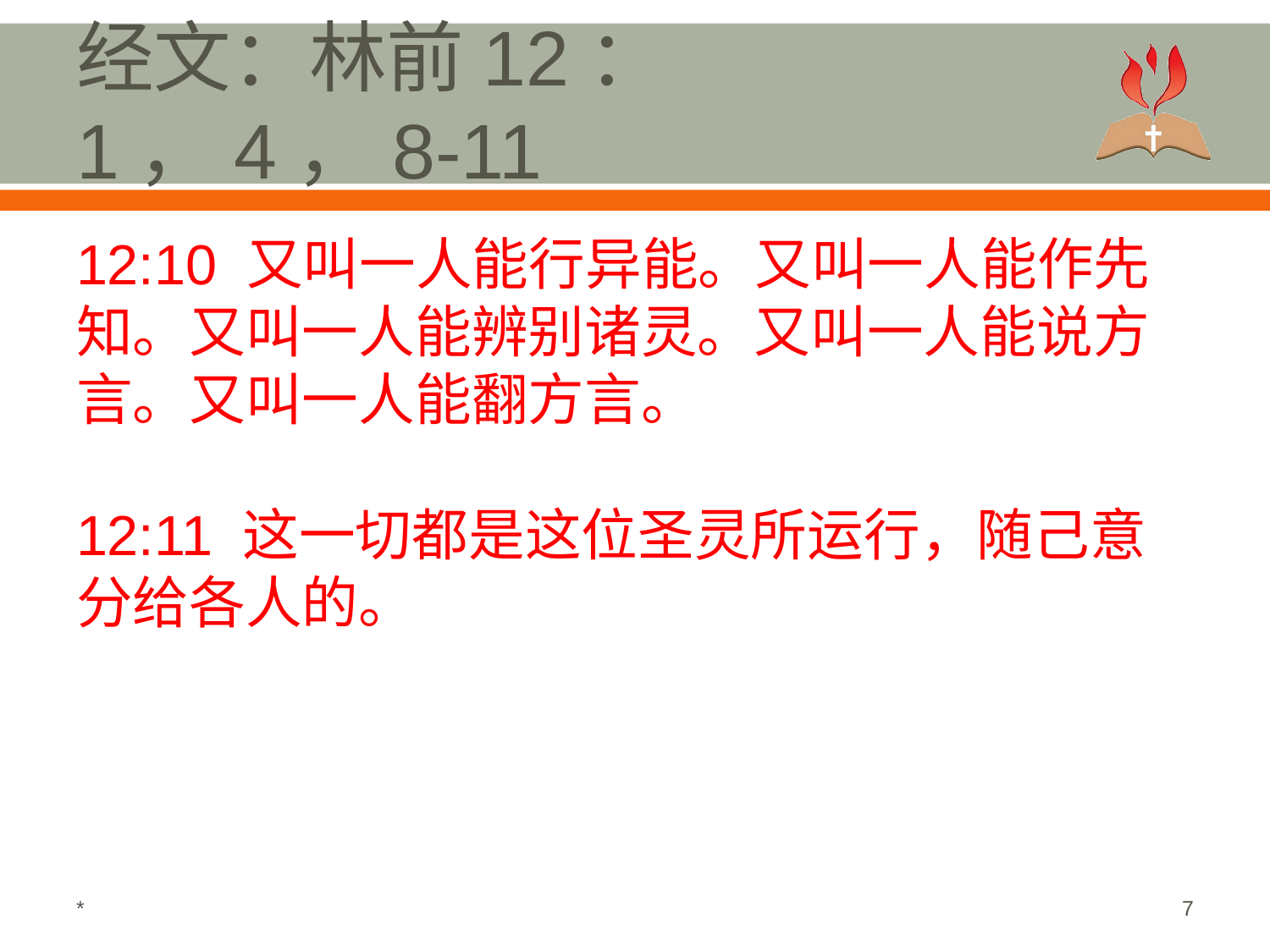

# 经文：林前12：1，4，8-11

12:10 又叫一人能行异能。又叫一人能作先知。又叫一人能辨别诸灵。又叫一人能说方言。又叫一人能翻方言。

12:11 这一切都是这位圣灵所运行，随己意分给各人的。

*
7